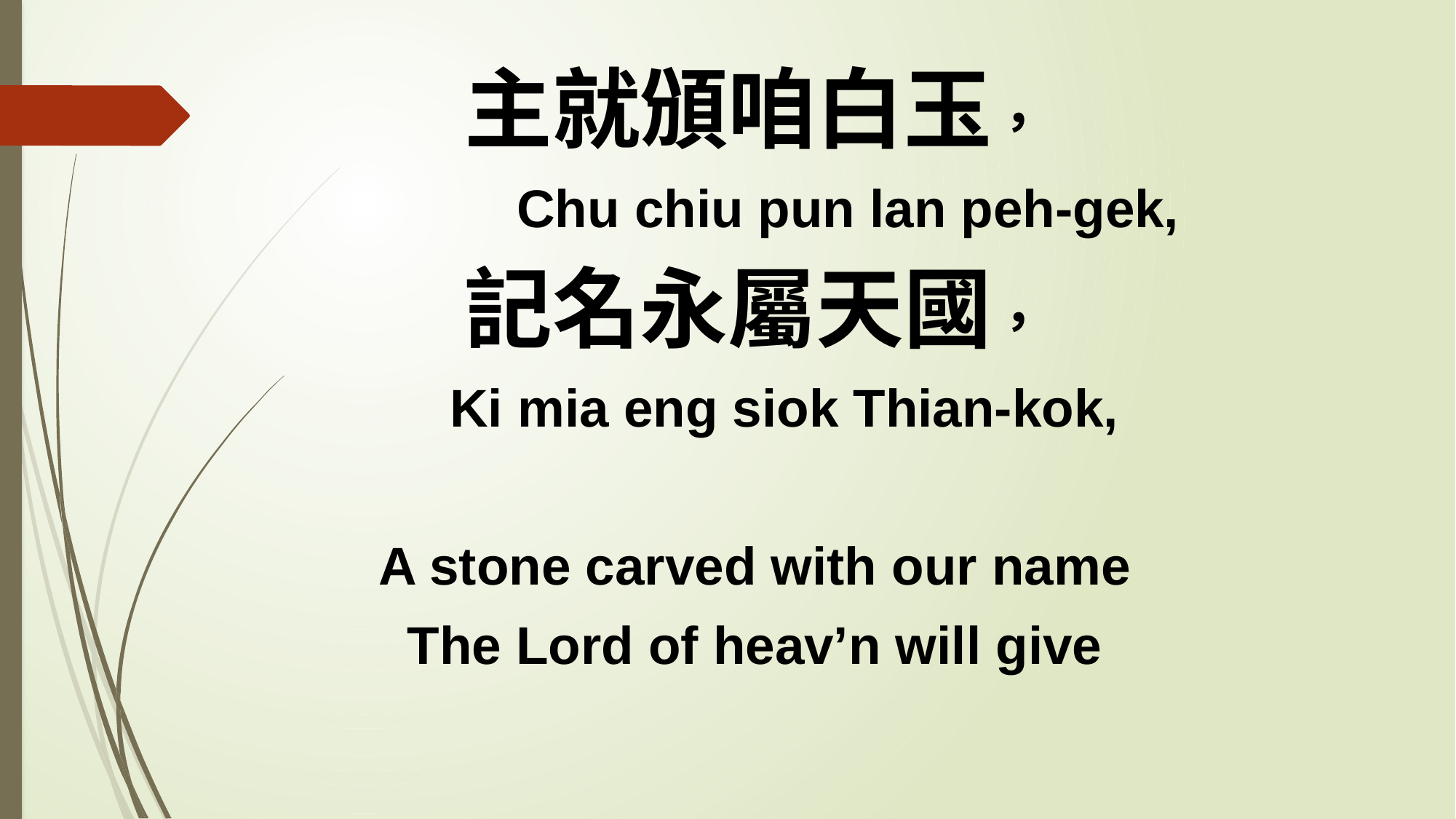

主就頒咱白玉，
                      Chu chiu pun lan peh-gek,
記名永屬天國，
    Ki mia eng siok Thian-kok,

A stone carved with our name
The Lord of heav’n will give